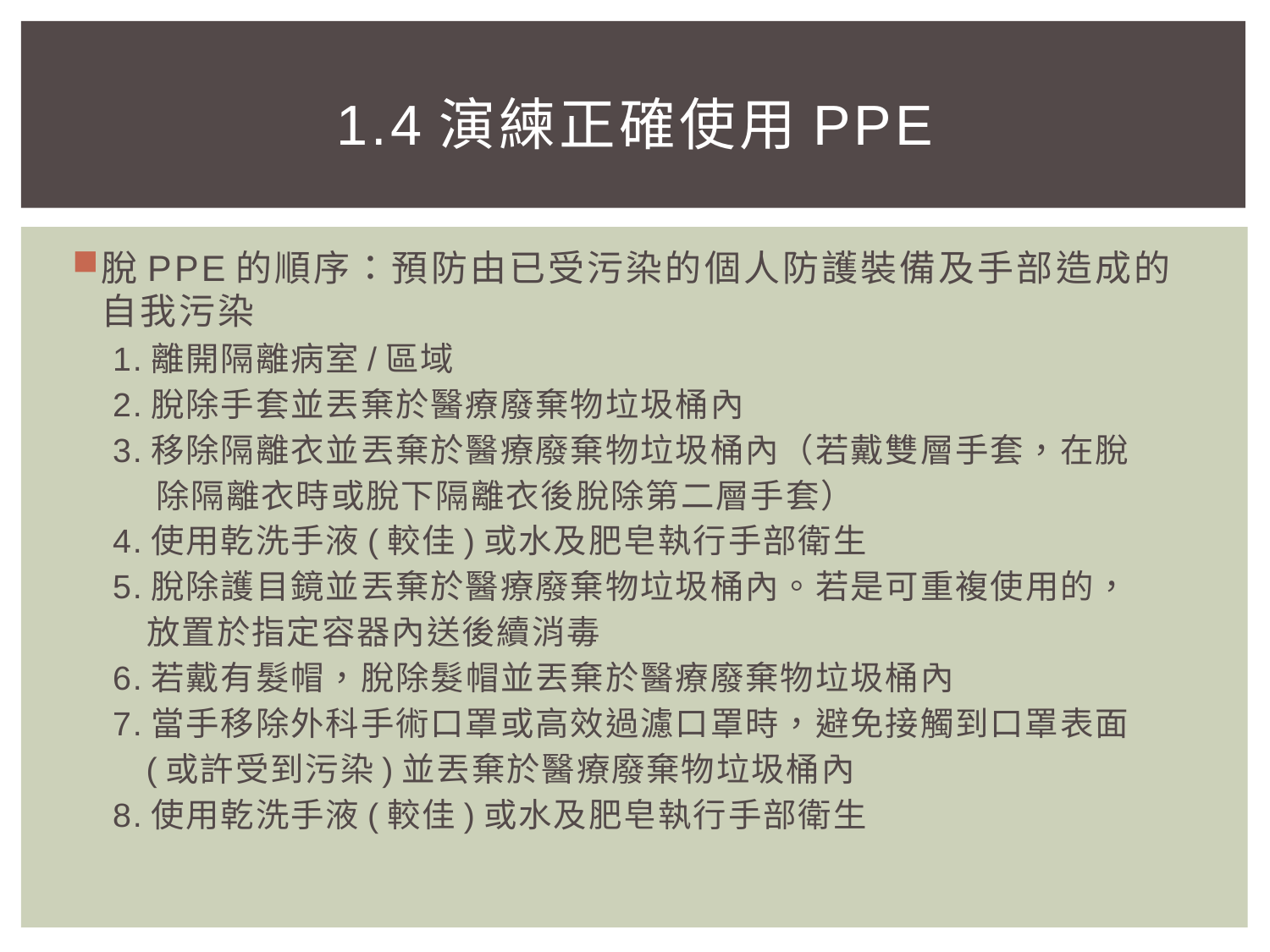

# 1.4演練正確使用PPE
脫PPE的順序：預防由已受污染的個人防護裝備及手部造成的自我污染
1.離開隔離病室/區域
2.脫除手套並丟棄於醫療廢棄物垃圾桶內
3.移除隔離衣並丟棄於醫療廢棄物垃圾桶內（若戴雙層手套，在脫
    除隔離衣時或脫下隔離衣後脫除第二層手套）
4.使用乾洗手液(較佳)或水及肥皂執行手部衛生
5.脫除護目鏡並丟棄於醫療廢棄物垃圾桶內。若是可重複使用的，
   放置於指定容器內送後續消毒
6.若戴有髮帽，脫除髮帽並丟棄於醫療廢棄物垃圾桶內
7.當手移除外科手術口罩或高效過濾口罩時，避免接觸到口罩表面
   (或許受到污染)並丟棄於醫療廢棄物垃圾桶內
8.使用乾洗手液(較佳)或水及肥皂執行手部衛生